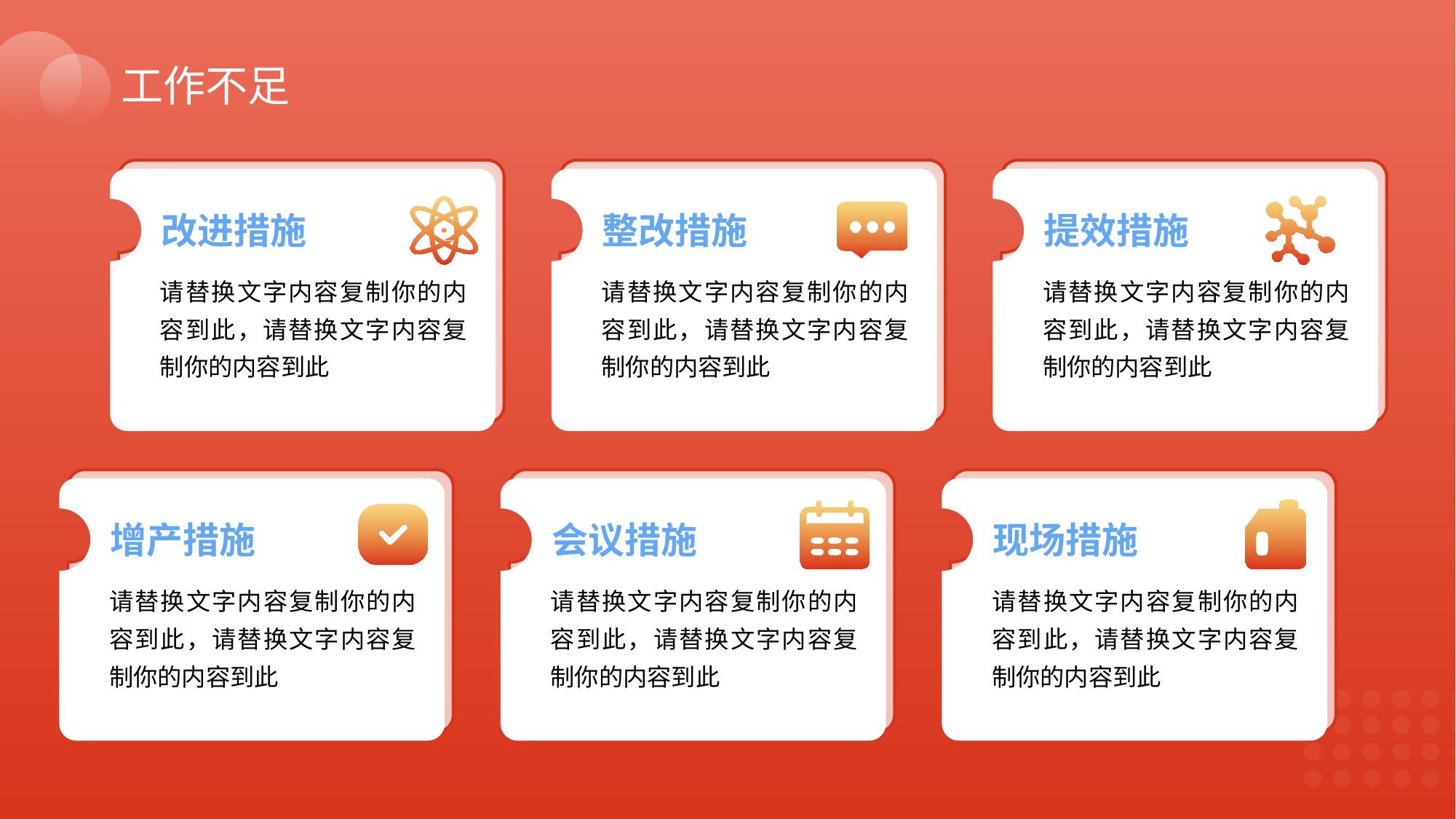

工作不足

改进措施
整改措施
提效措施
请替换文字内容复制你的内容到此，请替换文字内容复制你的内容到此
请替换文字内容复制你的内容到此，请替换文字内容复制你的内容到此
请替换文字内容复制你的内容到此，请替换文字内容复制你的内容到此

增产措施
会议措施
现场措施
请替换文字内容复制你的内容到此，请替换文字内容复制你的内容到此
请替换文字内容复制你的内容到此，请替换文字内容复制你的内容到此
请替换文字内容复制你的内容到此，请替换文字内容复制你的内容到此